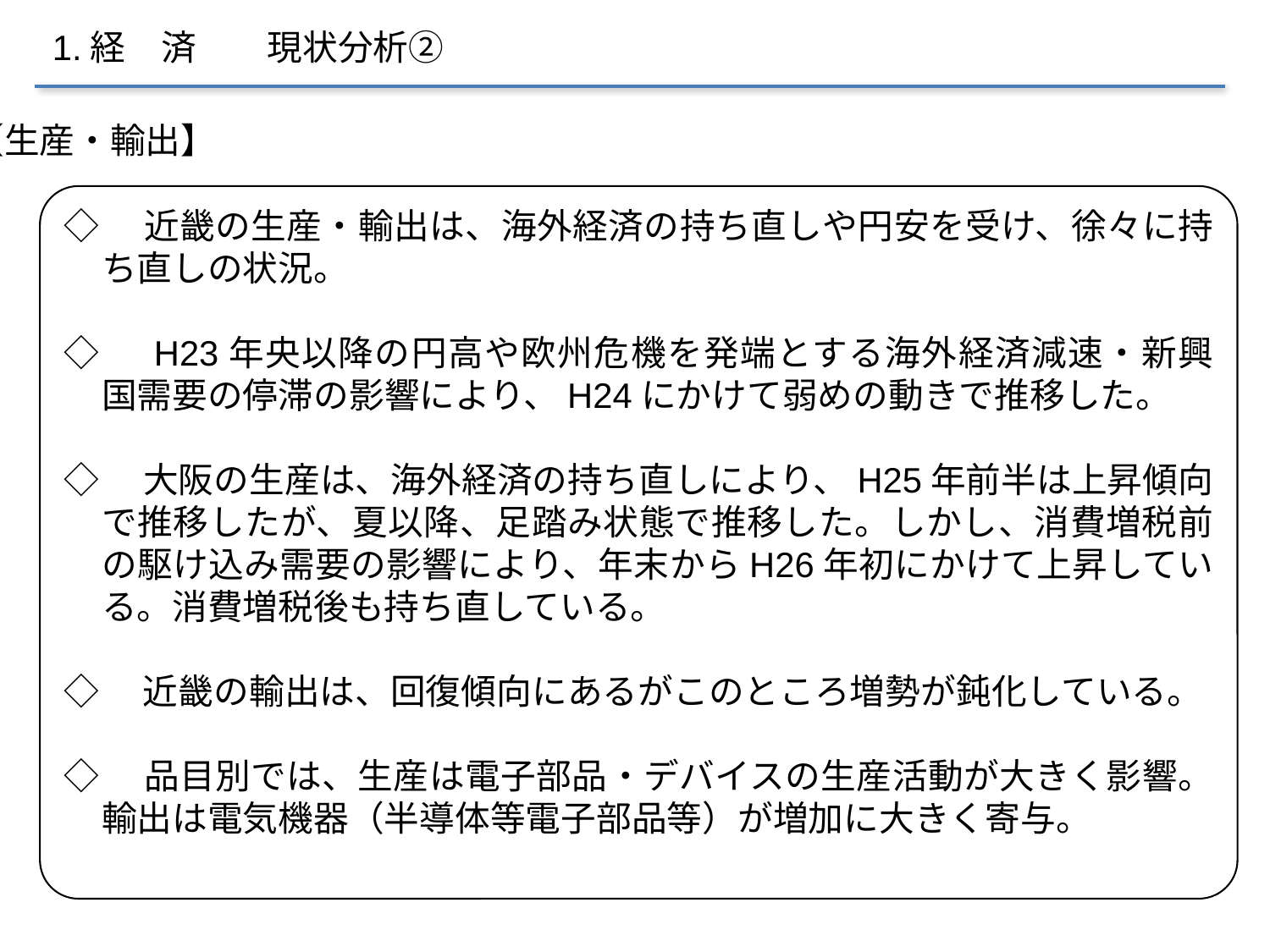

1.経　済　　現状分析②
【生産・輸出】
◇　近畿の生産・輸出は、海外経済の持ち直しや円安を受け、徐々に持ち直しの状況。

◇　H23年央以降の円高や欧州危機を発端とする海外経済減速・新興国需要の停滞の影響により、H24にかけて弱めの動きで推移した。

◇　大阪の生産は、海外経済の持ち直しにより、H25年前半は上昇傾向で推移したが、夏以降、足踏み状態で推移した。しかし、消費増税前の駆け込み需要の影響により、年末からH26年初にかけて上昇している。消費増税後も持ち直している。

◇　近畿の輸出は、回復傾向にあるがこのところ増勢が鈍化している。

◇　品目別では、生産は電子部品・デバイスの生産活動が大きく影響。輸出は電気機器（半導体等電子部品等）が増加に大きく寄与。